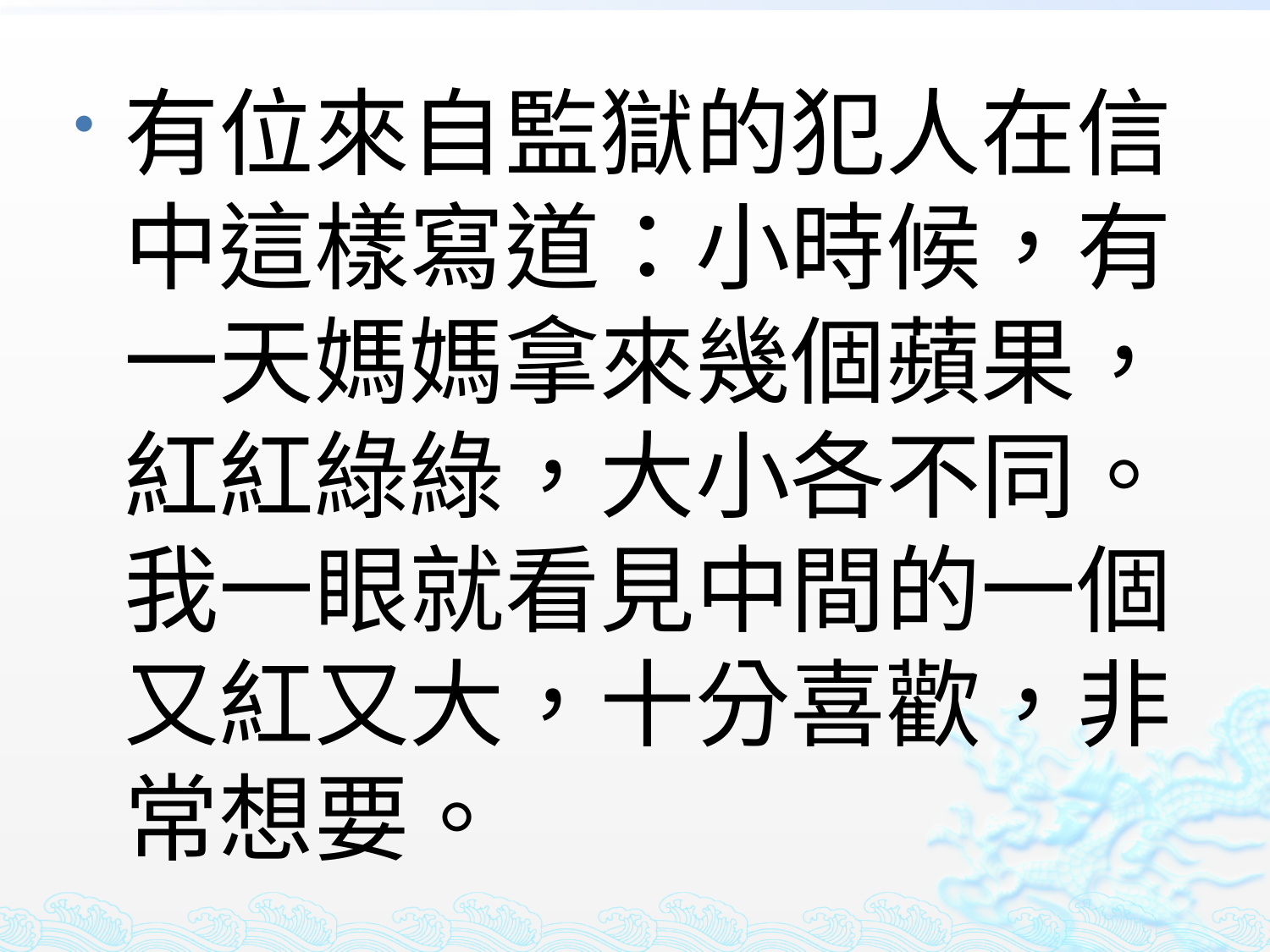

有位來自監獄的犯人在信中這樣寫道：小時候，有一天媽媽拿來幾個蘋果，紅紅綠綠，大小各不同。我一眼就看見中間的一個又紅又大，十分喜歡，非常想要。